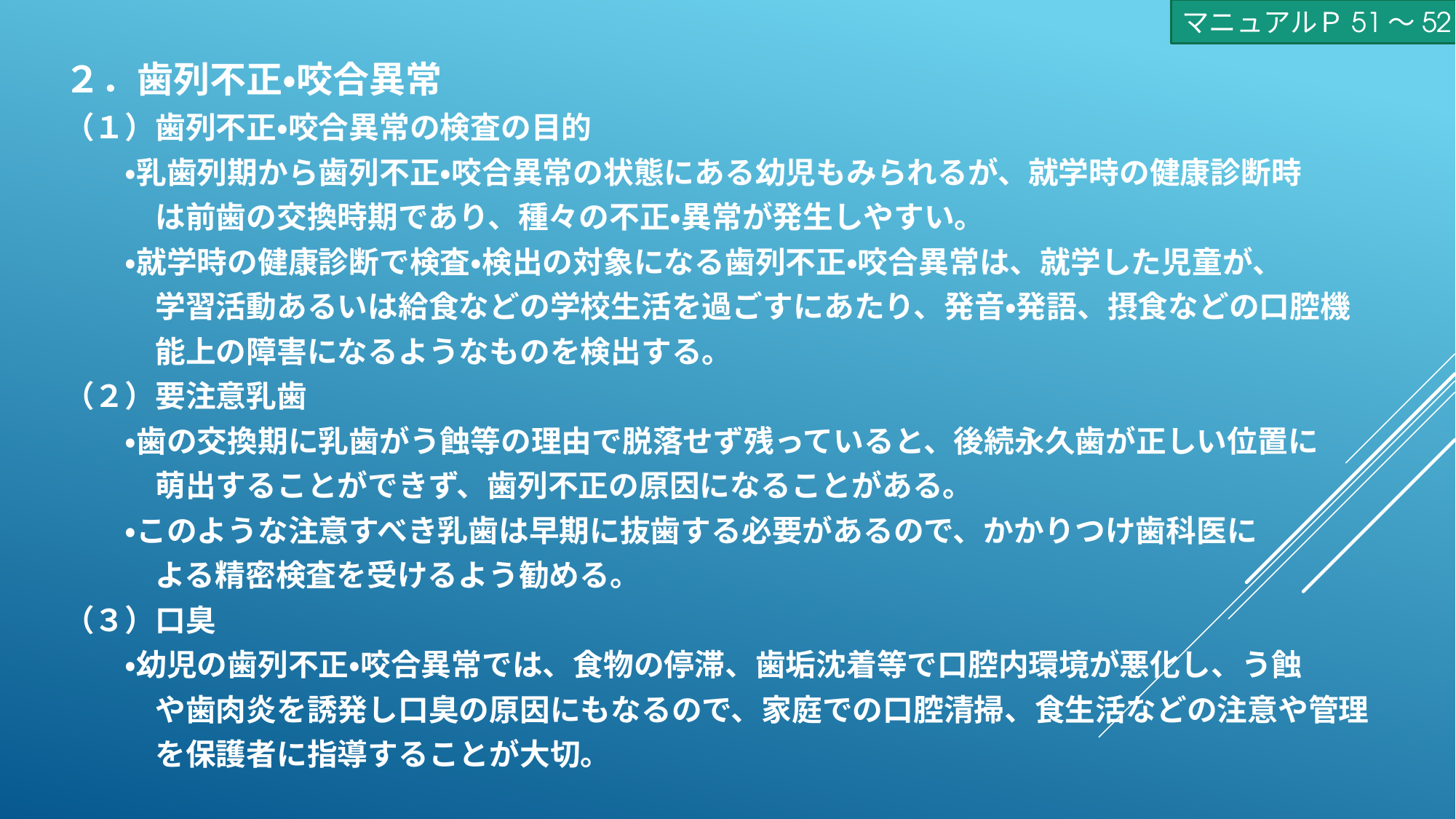

マニュアルＰ51～52
２．歯列不正・咬合異常
（１）歯列不正・咬合異常の検査の目的
　　・乳歯列期から歯列不正・咬合異常の状態にある幼児もみられるが、就学時の健康診断時
　　　は前歯の交換時期であり、種々の不正・異常が発生しやすい。
　　・就学時の健康診断で検査・検出の対象になる歯列不正・咬合異常は、就学した児童が、
　　　学習活動あるいは給食などの学校生活を過ごすにあたり、発音・発語、摂食などの口腔機
　　　能上の障害になるようなものを検出する。
（２）要注意乳歯
　　・歯の交換期に乳歯がう蝕等の理由で脱落せず残っていると、後続永久歯が正しい位置に
　　　萌出することができず、歯列不正の原因になることがある。
　　・このような注意すべき乳歯は早期に抜歯する必要があるので、かかりつけ歯科医に
　　　よる精密検査を受けるよう勧める。
（３）口臭
　　・幼児の歯列不正・咬合異常では、食物の停滞、歯垢沈着等で口腔内環境が悪化し、う蝕
　　　や歯肉炎を誘発し口臭の原因にもなるので、家庭での口腔清掃、食生活などの注意や管理
　　　を保護者に指導することが大切。